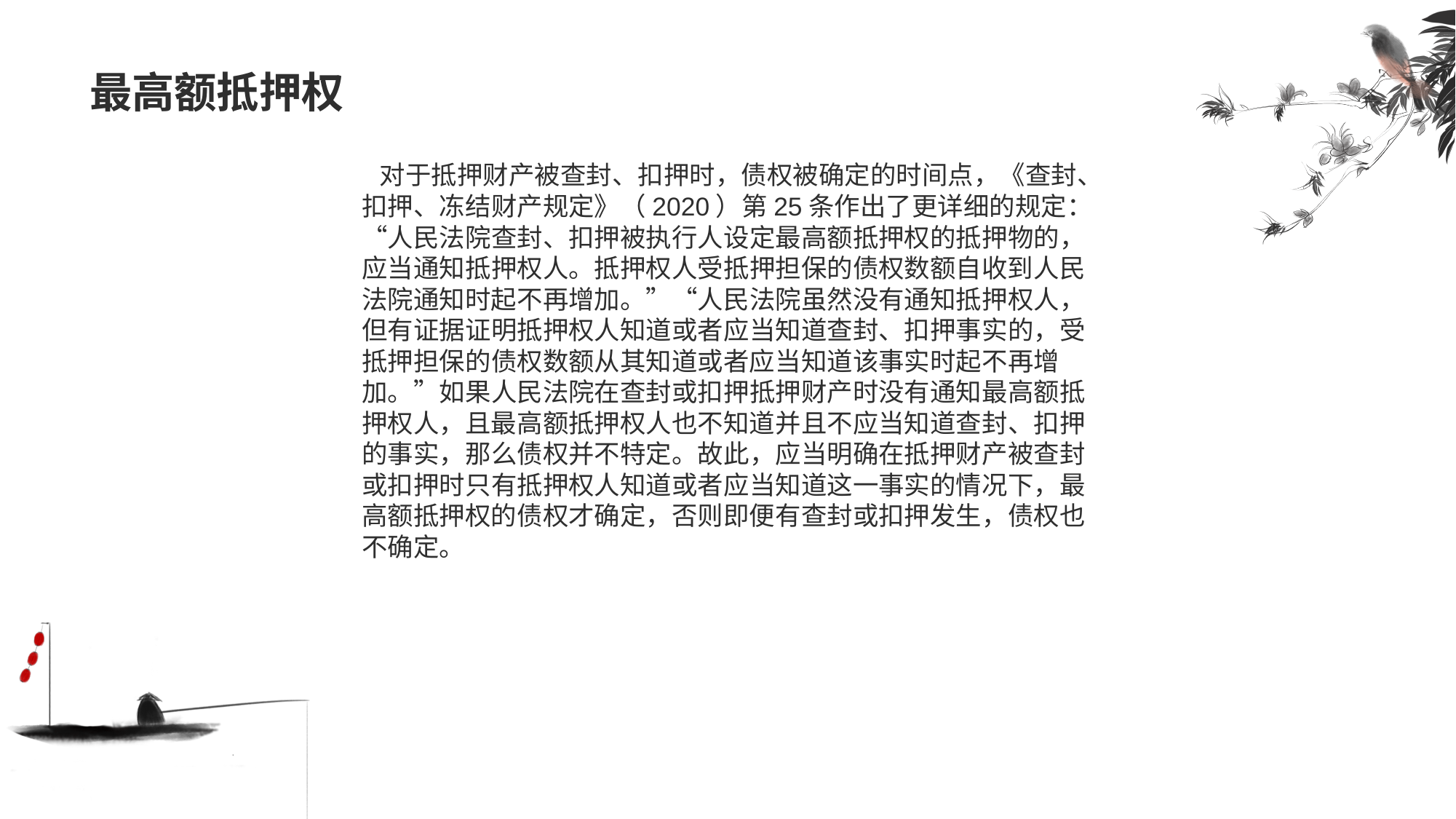

# 最高额抵押权

  对于抵押财产被查封、扣押时，债权被确定的时间点，《查封、扣押、冻结财产规定》（2020）第25条作出了更详细的规定：“人民法院查封、扣押被执行人设定最高额抵押权的抵押物的，应当通知抵押权人。抵押权人受抵押担保的债权数额自收到人民法院通知时起不再增加。”“人民法院虽然没有通知抵押权人，但有证据证明抵押权人知道或者应当知道查封、扣押事实的，受抵押担保的债权数额从其知道或者应当知道该事实时起不再增加。”如果人民法院在查封或扣押抵押财产时没有通知最高额抵押权人，且最高额抵押权人也不知道并且不应当知道查封、扣押的事实，那么债权并不特定。故此，应当明确在抵押财产被查封或扣押时只有抵押权人知道或者应当知道这一事实的情况下，最高额抵押权的债权才确定，否则即便有查封或扣押发生，债权也不确定。
196